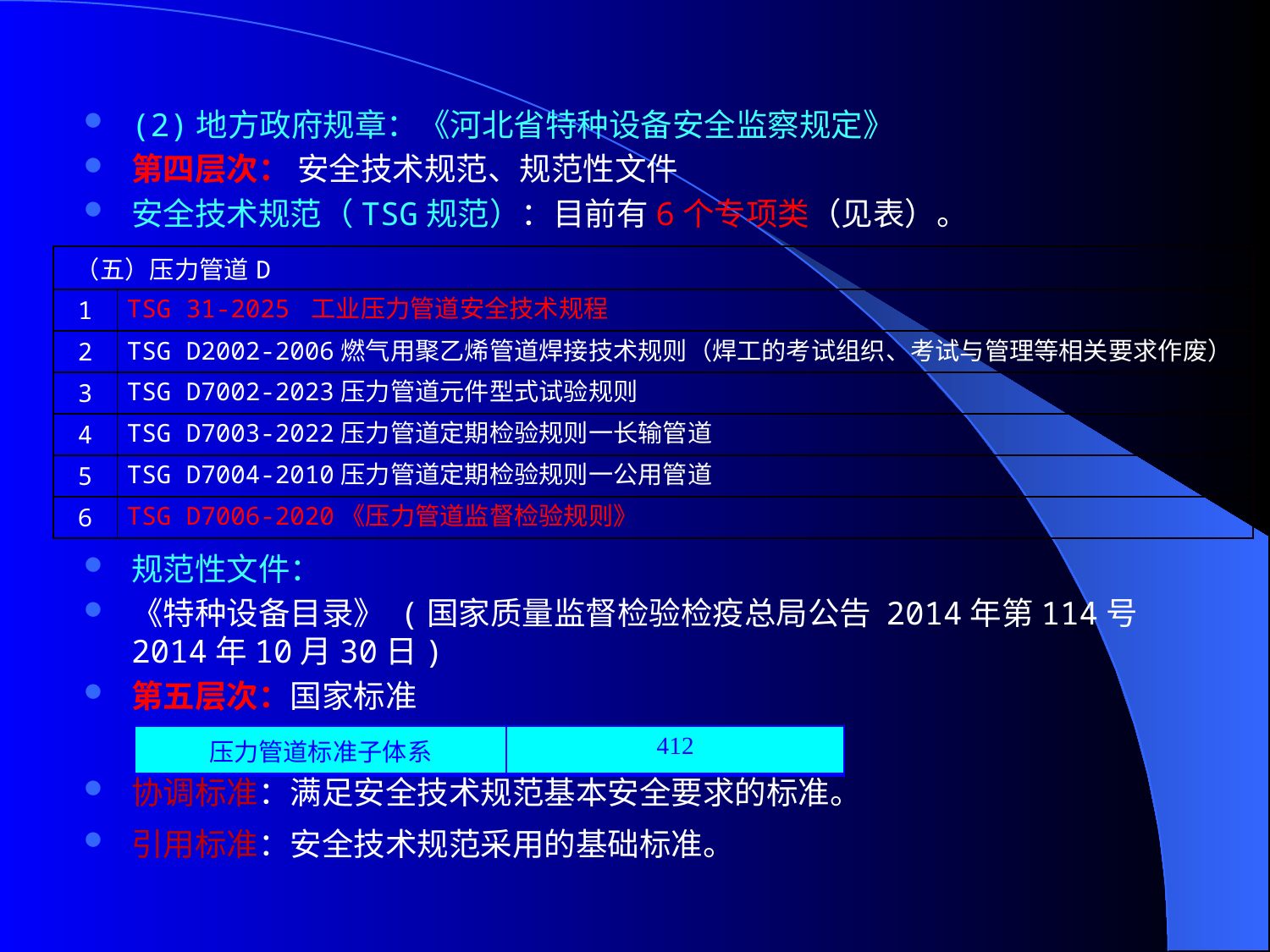

(2)地方政府规章：《河北省特种设备安全监察规定》
第四层次： 安全技术规范、规范性文件
安全技术规范（TSG规范）：目前有6个专项类（见表）。

规范性文件：
《特种设备目录》 (国家质量监督检验检疫总局公告 2014年第114号 2014年10月30日)
第五层次：国家标准

协调标准：满足安全技术规范基本安全要求的标准。
引用标准：安全技术规范采用的基础标准。

| （五）压力管道D |  |
| --- | --- |
| 1 | TSG 31-2025 工业压力管道安全技术规程 |
| 2 | TSG D2002-2006燃气用聚乙烯管道焊接技术规则（焊工的考试组织、考试与管理等相关要求作废） |
| 3 | TSG D7002-2023压力管道元件型式试验规则 |
| 4 | TSG D7003-2022压力管道定期检验规则一长输管道 |
| 5 | TSG D7004-2010压力管道定期检验规则一公用管道 |
| 6 | TSG D7006-2020《压力管道监督检验规则》 |
| 压力管道标准子体系 | 412 |
| --- | --- |